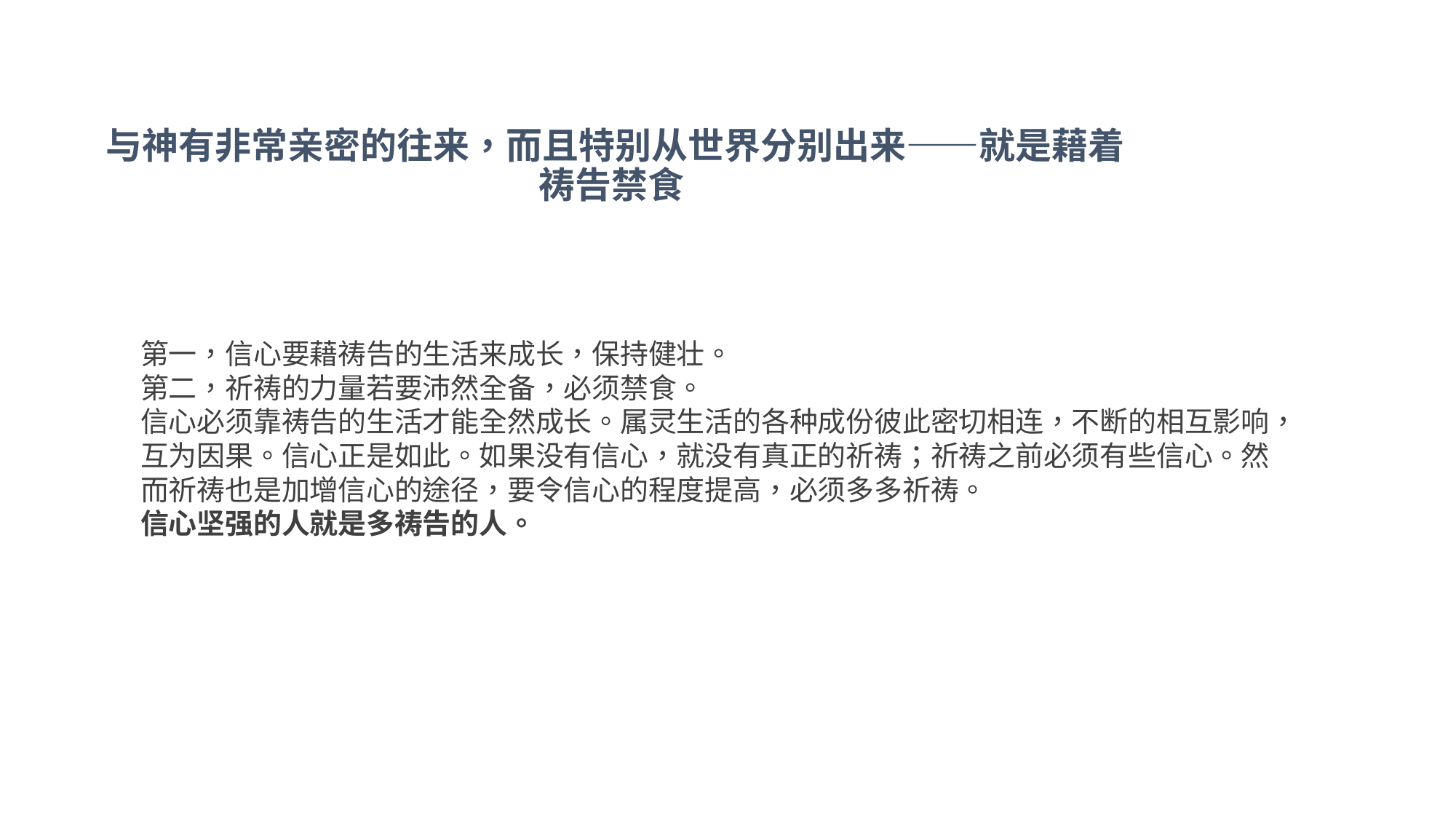

# 与神有非常亲密的往来，而且特别从世界分别出来——就是藉着祷告禁食
第一，信心要藉祷告的生活来成长，保持健壮。
第二，祈祷的力量若要沛然全备，必须禁食。
信心必须靠祷告的生活才能全然成长。属灵生活的各种成份彼此密切相连，不断的相互影响，互为因果。信心正是如此。如果没有信心，就没有真正的祈祷；祈祷之前必须有些信心。然而祈祷也是加增信心的途径，要令信心的程度提高，必须多多祈祷。
信心坚强的人就是多祷告的人。